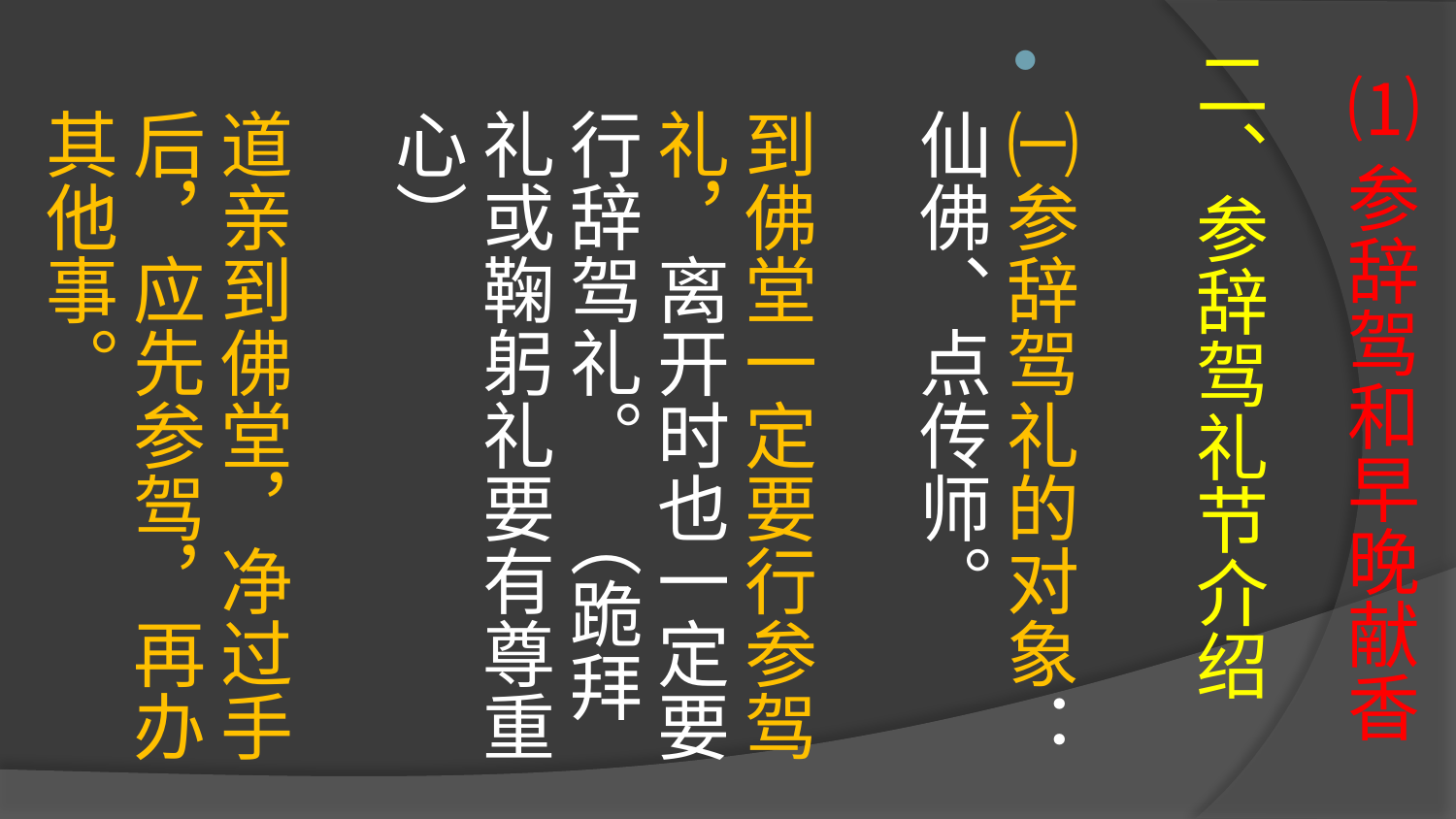

# ⑴参辞驾和早晚献香
二、参辞驾礼节介绍
㈠参辞驾礼的对象：仙佛、点传师。
到佛堂一定要行参驾礼，离开时也一定要行辞驾礼。  （跪拜礼或鞠躬礼要有尊重心）
道亲到佛堂，净过手后，应先参驾，再办其他事。